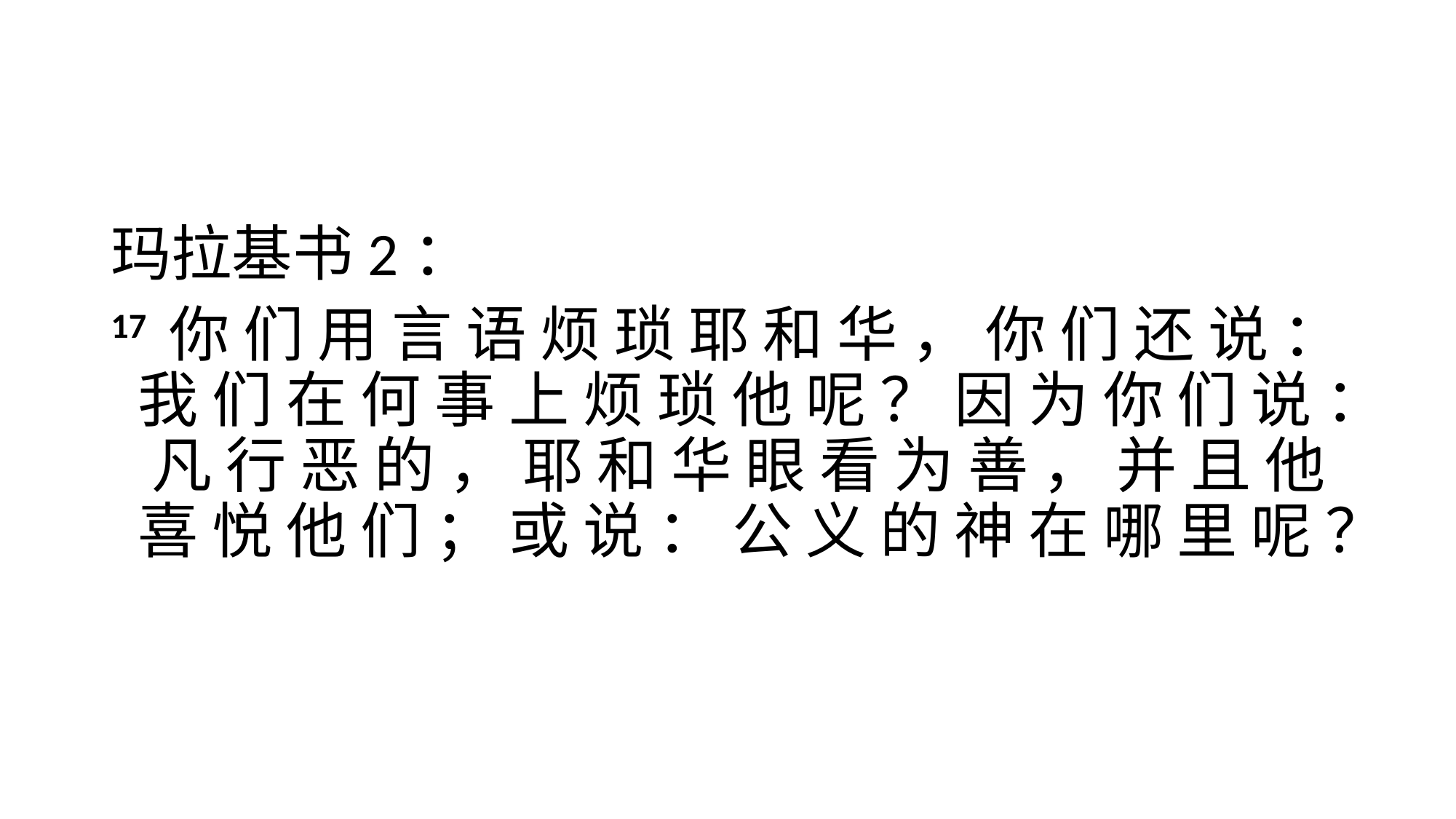

#
玛拉基书2：
17 你 们 用 言 语 烦 琐 耶 和 华 ， 你 们 还 说 ： 我 们 在 何 事 上 烦 琐 他 呢 ？ 因 为 你 们 说 ： 凡 行 恶 的 ， 耶 和 华 眼 看 为 善 ， 并 且 他 喜 悦 他 们 ； 或 说 ： 公 义 的 神 在 哪 里 呢 ？